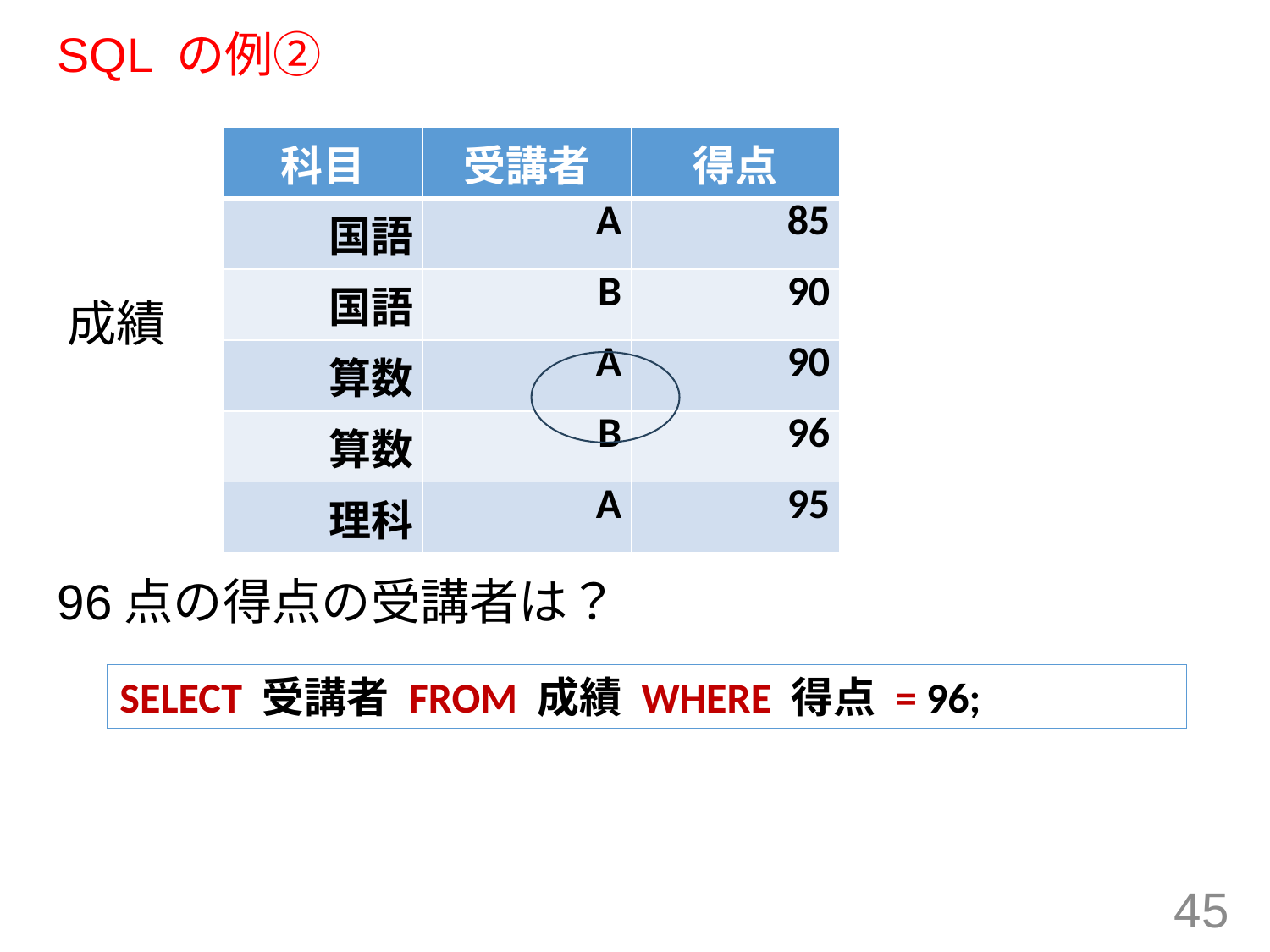

# SQL の例②
| 科目 | 受講者 | 得点 |
| --- | --- | --- |
| 国語 | A | 85 |
| 国語 | B | 90 |
| 算数 | A | 90 |
| 算数 | B | 96 |
| 理科 | A | 95 |
成績

96点の得点の受講者は？
SELECT 受講者 FROM 成績 WHERE 得点 = 96;
45